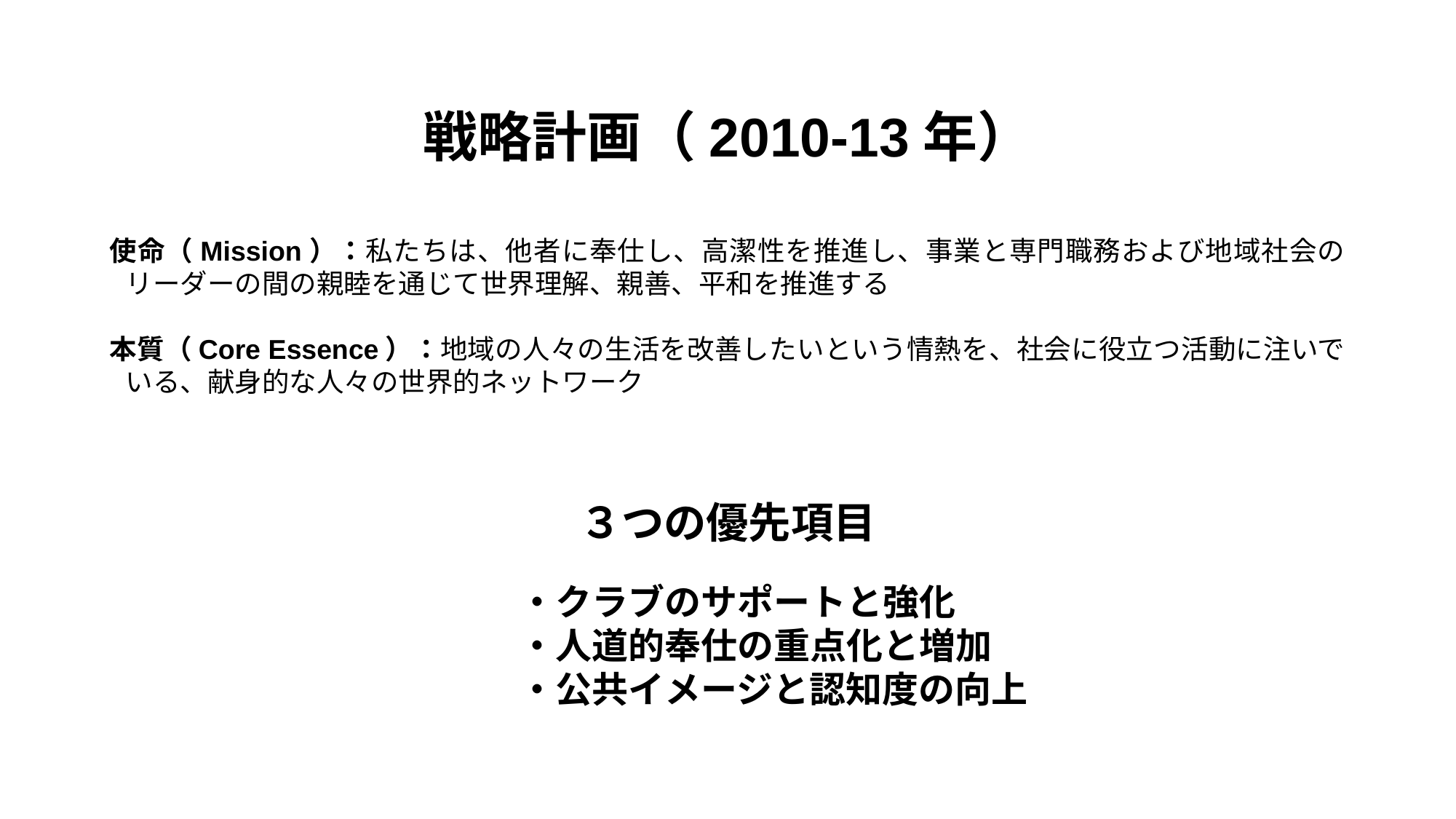

戦略計画（2010-13年）

使命（Mission）：私たちは、他者に奉仕し、高潔性を推進し、事業と専門職務および地域社会のリーダーの間の親睦を通じて世界理解、親善、平和を推進する

本質（Core Essence）：地域の人々の生活を改善したいという情熱を、社会に役立つ活動に注いでいる、献身的な人々の世界的ネットワーク

３つの優先項目

　　　　　　　　　　　　　　　・クラブのサポートと強化
　　　　　　　　　　　　　　　・人道的奉仕の重点化と増加
　　　　　　　　　　　　　　　・公共イメージと認知度の向上